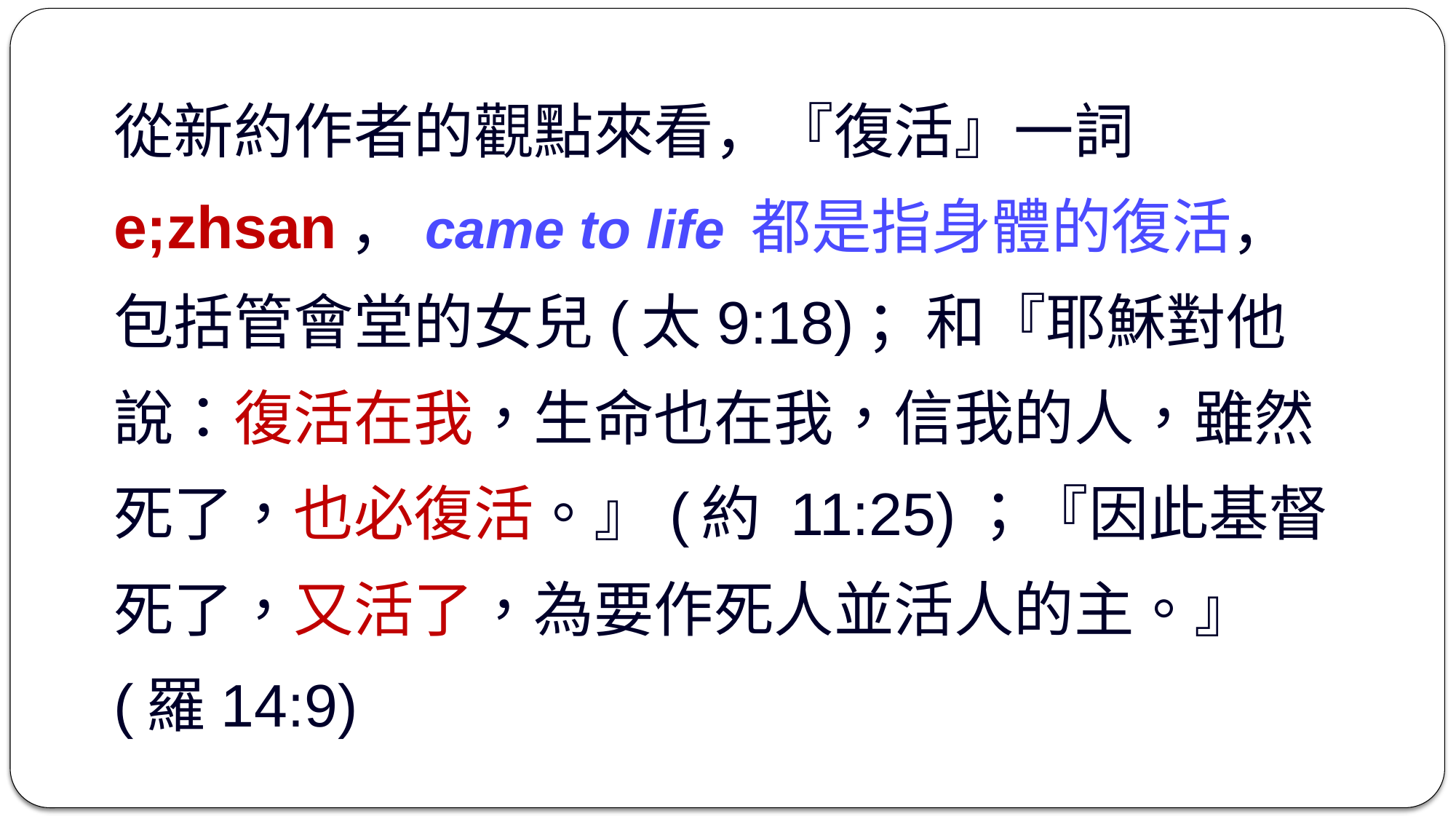

從新約作者的觀點來看，『復活』一詞 e;zhsan，came to life 都是指身體的復活，包括管會堂的女兒(太9:18)；和『耶穌對他說：復活在我，生命也在我，信我的人，雖然死了，也必復活。』(約 11:25)；『因此基督死了，又活了，為要作死人並活人的主。』(羅14:9)